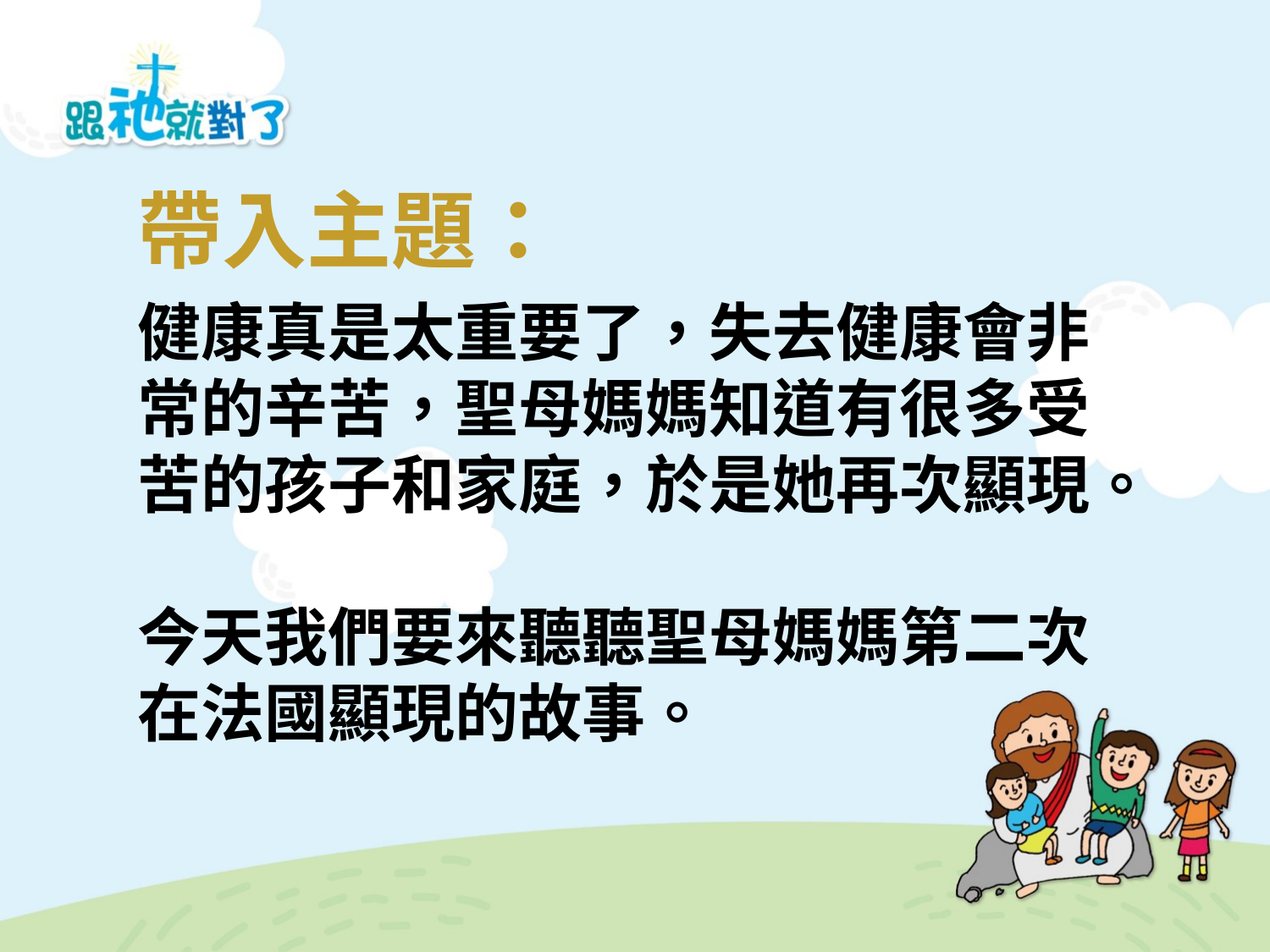

帶入主題：
健康真是太重要了，失去健康會非常的辛苦，聖母媽媽知道有很多受苦的孩子和家庭，於是她再次顯現。

今天我們要來聽聽聖母媽媽第二次在法國顯現的故事。